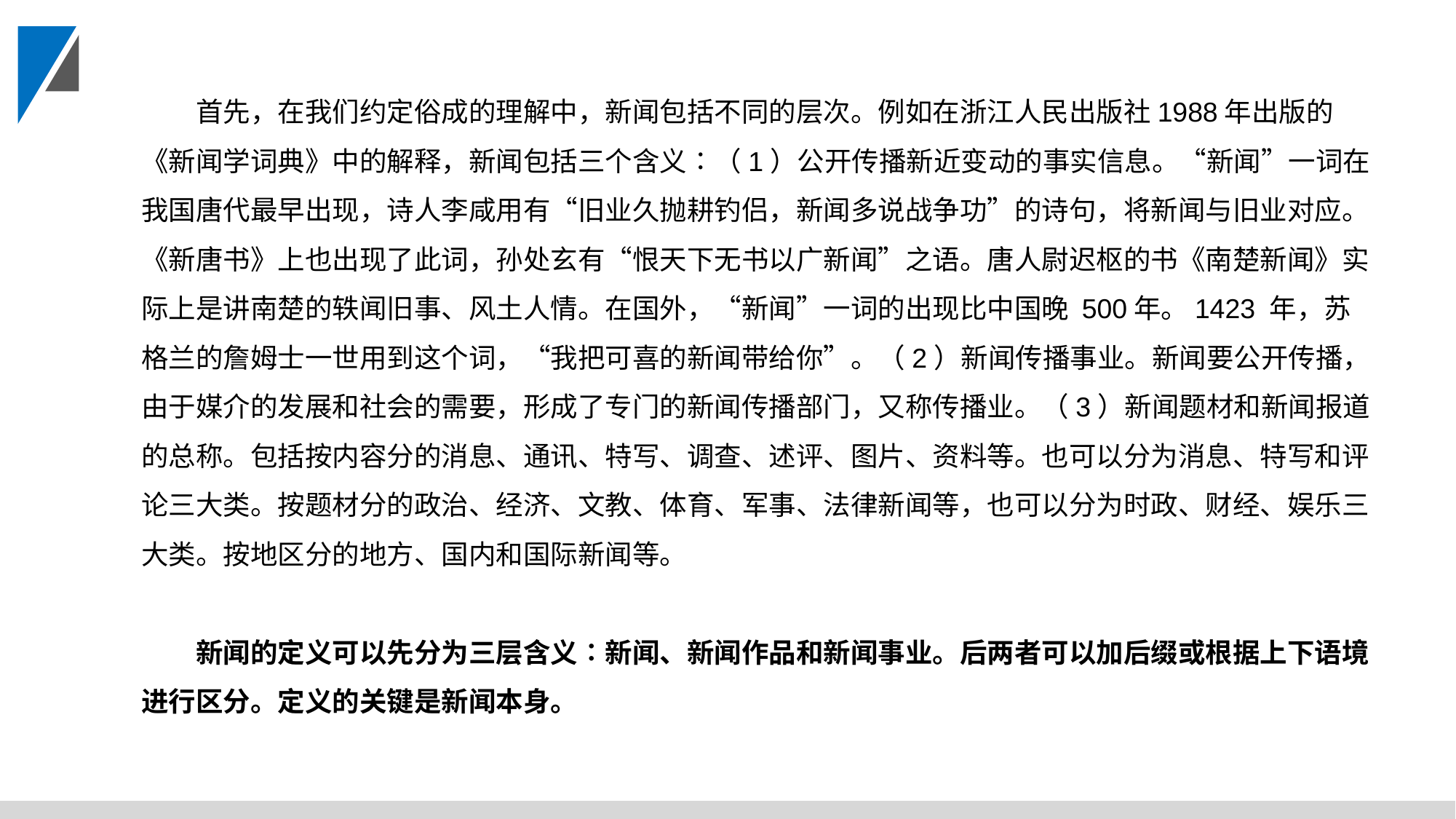

首先，在我们约定俗成的理解中，新闻包括不同的层次。例如在浙江人民出版社1988年出版的《新闻学词典》中的解释，新闻包括三个含义∶（1）公开传播新近变动的事实信息。“新闻”一词在我国唐代最早出现，诗人李咸用有“旧业久抛耕钓侣，新闻多说战争功”的诗句，将新闻与旧业对应。《新唐书》上也出现了此词，孙处玄有“恨天下无书以广新闻”之语。唐人尉迟枢的书《南楚新闻》实际上是讲南楚的轶闻旧事、风土人情。在国外，“新闻”一词的出现比中国晚 500年。1423 年，苏格兰的詹姆士一世用到这个词，“我把可喜的新闻带给你”。（2）新闻传播事业。新闻要公开传播，由于媒介的发展和社会的需要，形成了专门的新闻传播部门，又称传播业。（3）新闻题材和新闻报道的总称。包括按内容分的消息、通讯、特写、调查、述评、图片、资料等。也可以分为消息、特写和评论三大类。按题材分的政治、经济、文教、体育、军事、法律新闻等，也可以分为时政、财经、娱乐三大类。按地区分的地方、国内和国际新闻等。

新闻的定义可以先分为三层含义∶新闻、新闻作品和新闻事业。后两者可以加后缀或根据上下语境进行区分。定义的关键是新闻本身。